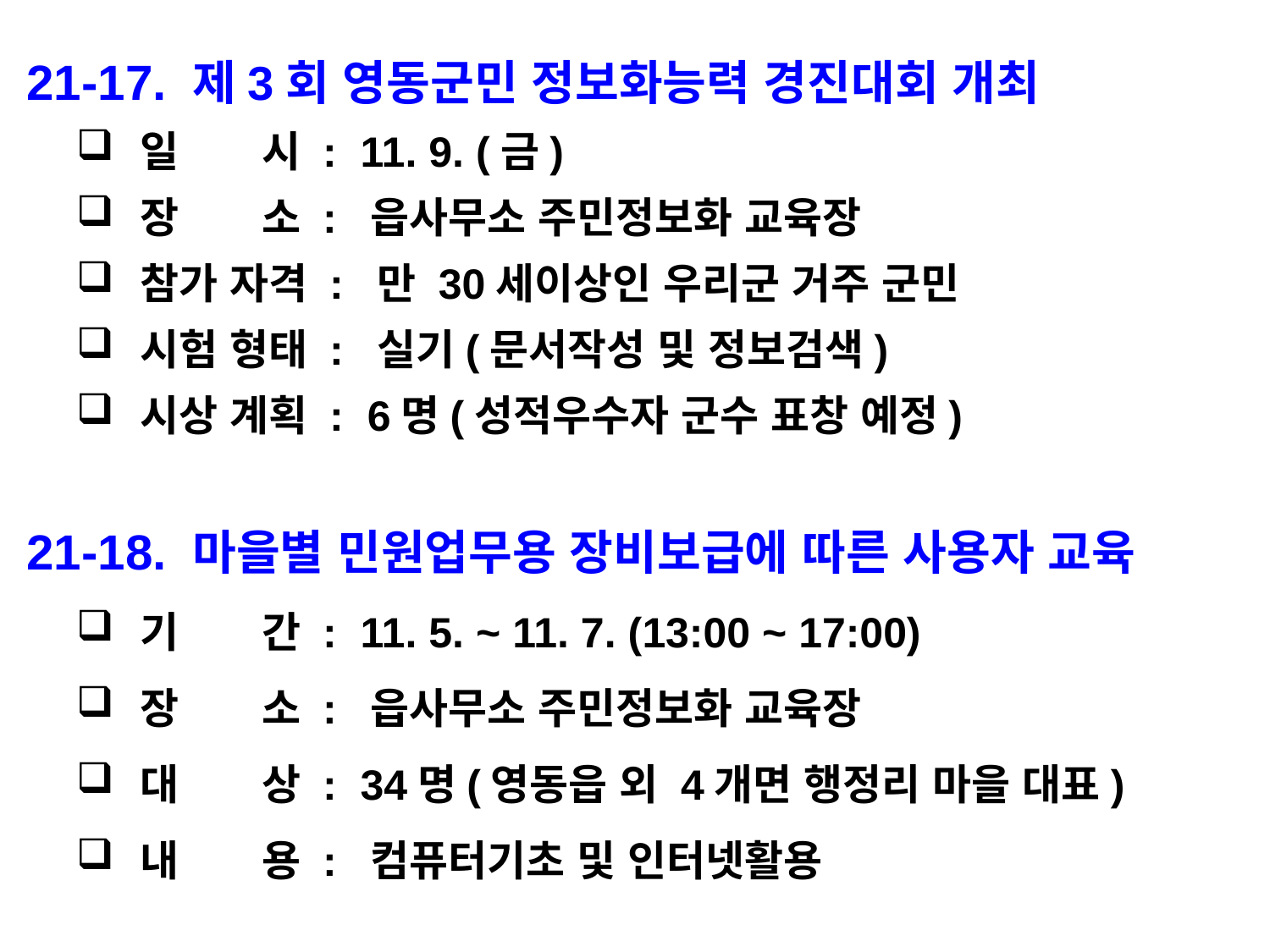

21-17. 제3회 영동군민 정보화능력 경진대회 개최
일       시 :  11. 9. (금)
장       소 :  읍사무소 주민정보화 교육장
참가 자격 :  만 30세이상인 우리군 거주 군민
시험 형태 :  실기(문서작성 및 정보검색)
시상 계획 :  6명(성적우수자 군수 표창 예정)

 21-18. 마을별 민원업무용 장비보급에 따른 사용자 교육
기       간 :  11. 5. ~ 11. 7. (13:00 ~ 17:00)
장       소 :  읍사무소 주민정보화 교육장
대       상 :  34명(영동읍 외 4개면 행정리 마을 대표)
내       용 :  컴퓨터기초 및 인터넷활용